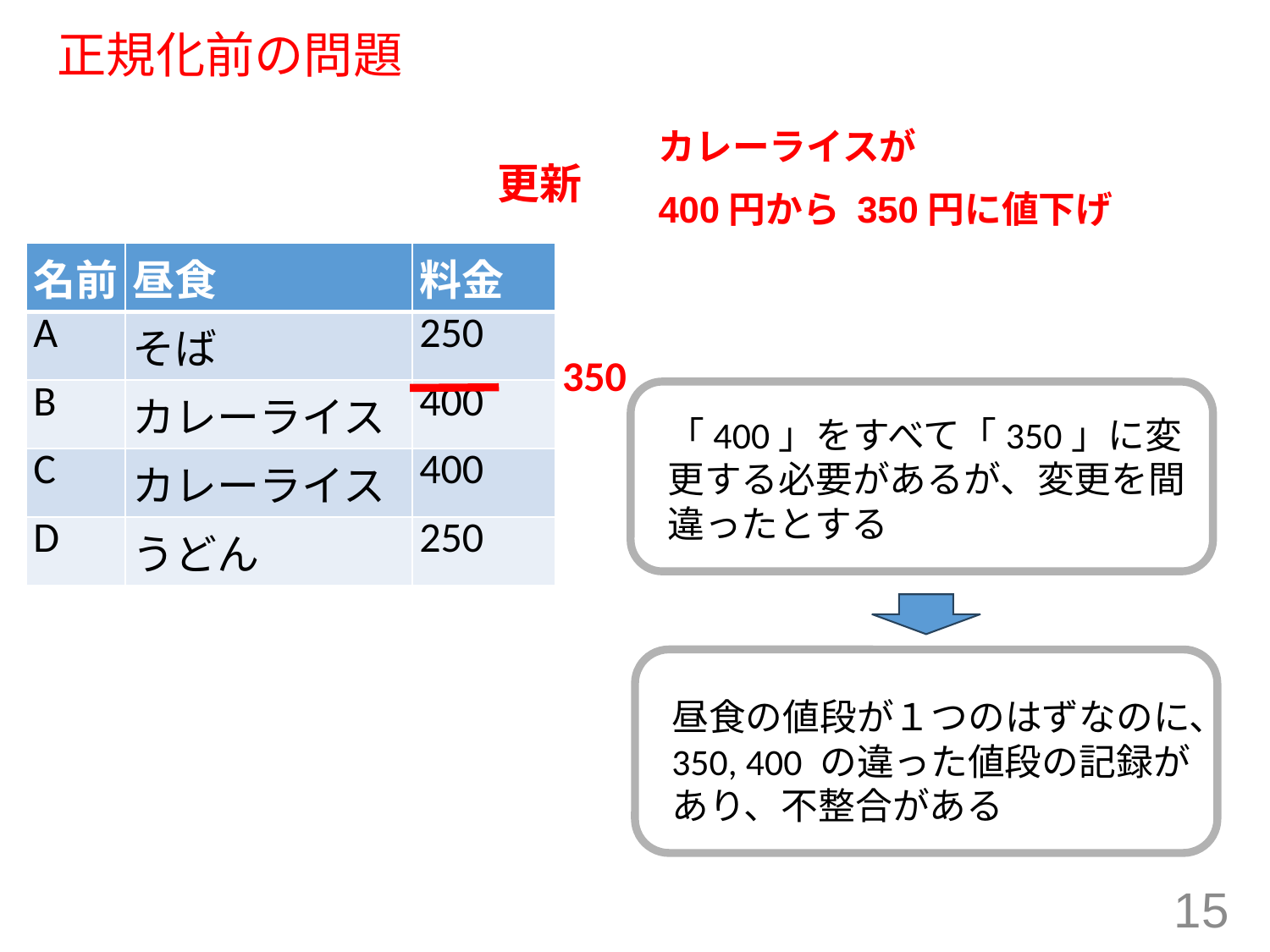

# 正規化前の問題
カレーライスが
400円から 350円に値下げ
更新
| 名前 | 昼食 | 料金 |
| --- | --- | --- |
| A | そば | 250 |
| B | カレーライス | 400 |
| C | カレーライス | 400 |
| D | うどん | 250 |
350

「400」をすべて「350」に変更する必要があるが、変更を間違ったとする

昼食の値段が１つのはずなのに、350, 400 の違った値段の記録があり、不整合がある
15